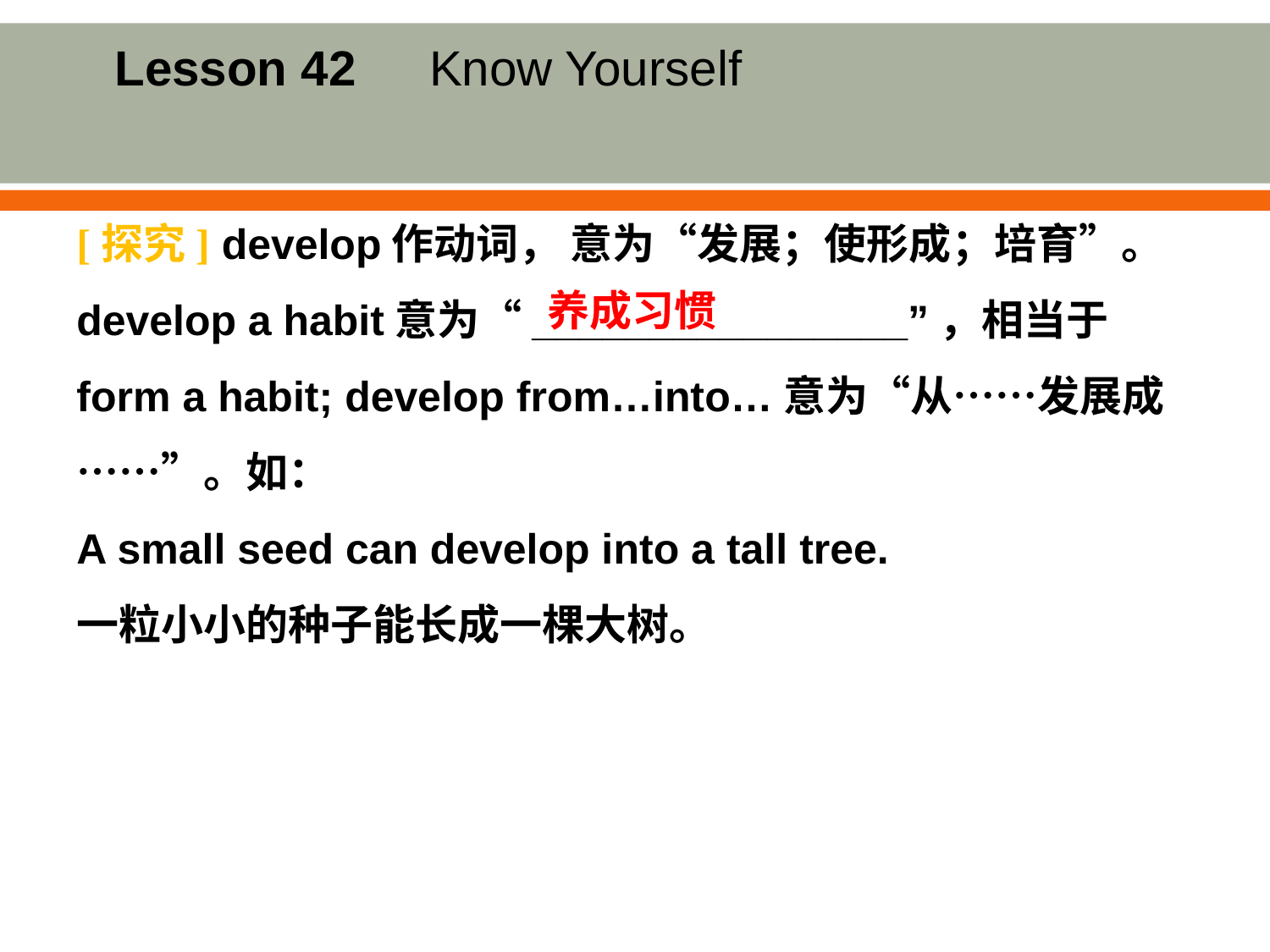

Lesson 42　Know Yourself
[探究] develop作动词， 意为“发展；使形成；培育”。develop a habit意为“________________”，相当于form a habit; develop from…into…意为“从……发展成……”。如：
A small seed can develop into a tall tree.
一粒小小的种子能长成一棵大树。
养成习惯